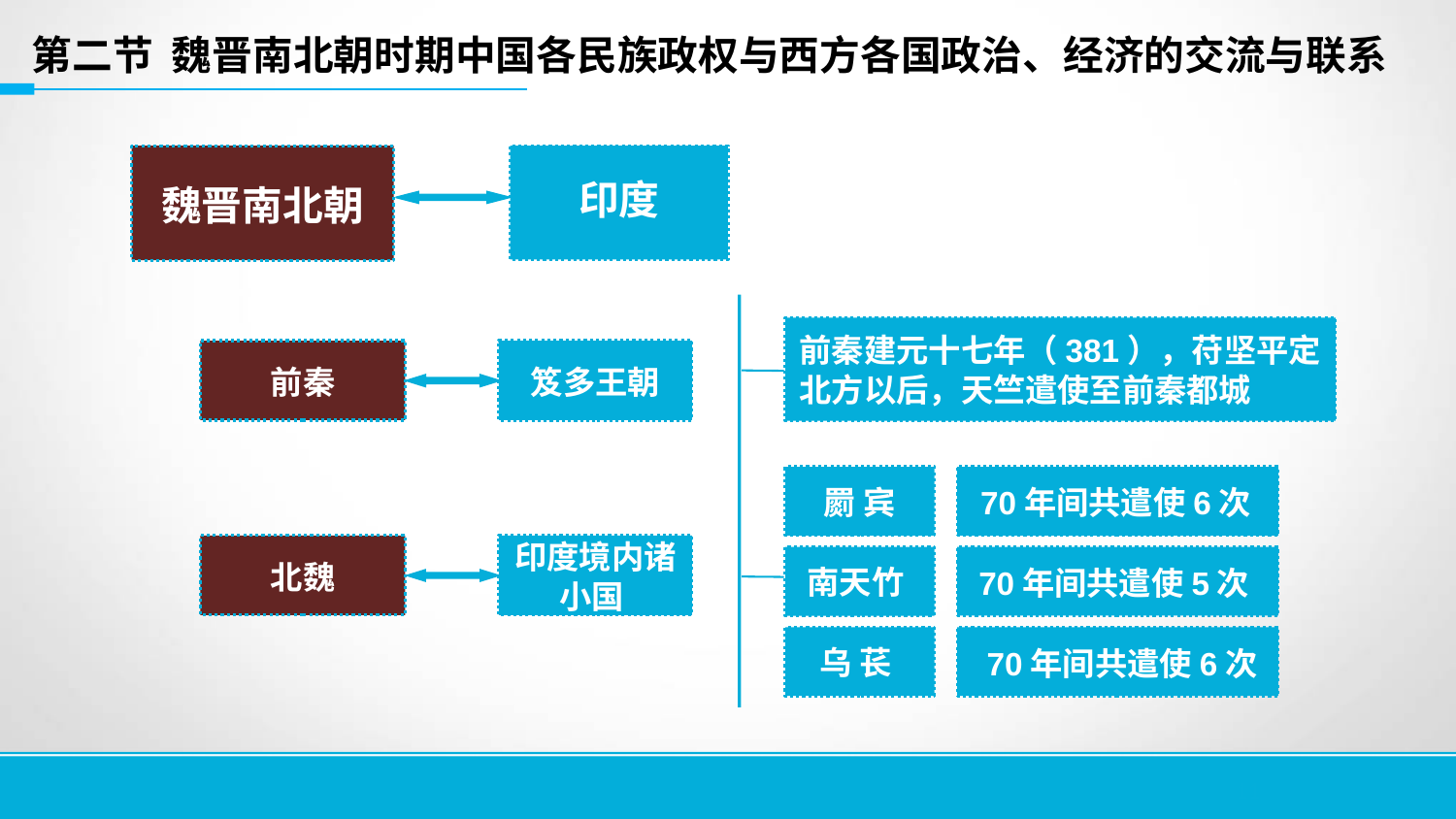

第二节  魏晋南北朝时期中国各民族政权与西方各国政治、经济的交流与联系

魏晋南北朝
印度

前秦建元十七年（381），苻坚平定北方以后，天竺遣使至前秦都城
前秦
笈多王朝

罽 宾
 70年间共遣使6次

北魏
印度境内诸小国
南天竹
70年间共遣使5次

乌 苌
 70年间共遣使6次
11